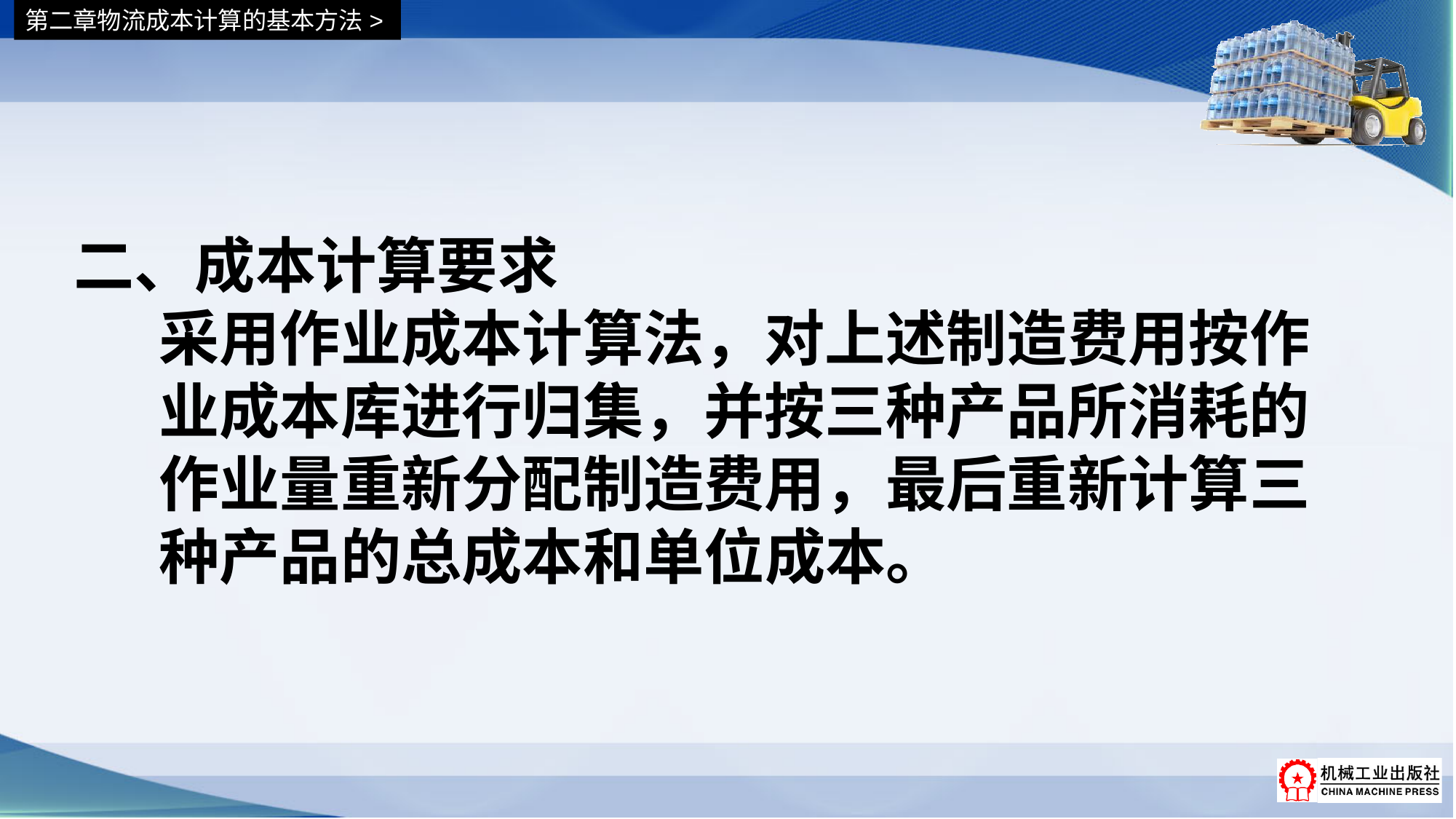

第二章物流成本计算的基本方法>
# 二、成本计算要求 采用作业成本计算法，对上述制造费用按作业成本库进行归集，并按三种产品所消耗的作业量重新分配制造费用，最后重新计算三种产品的总成本和单位成本。